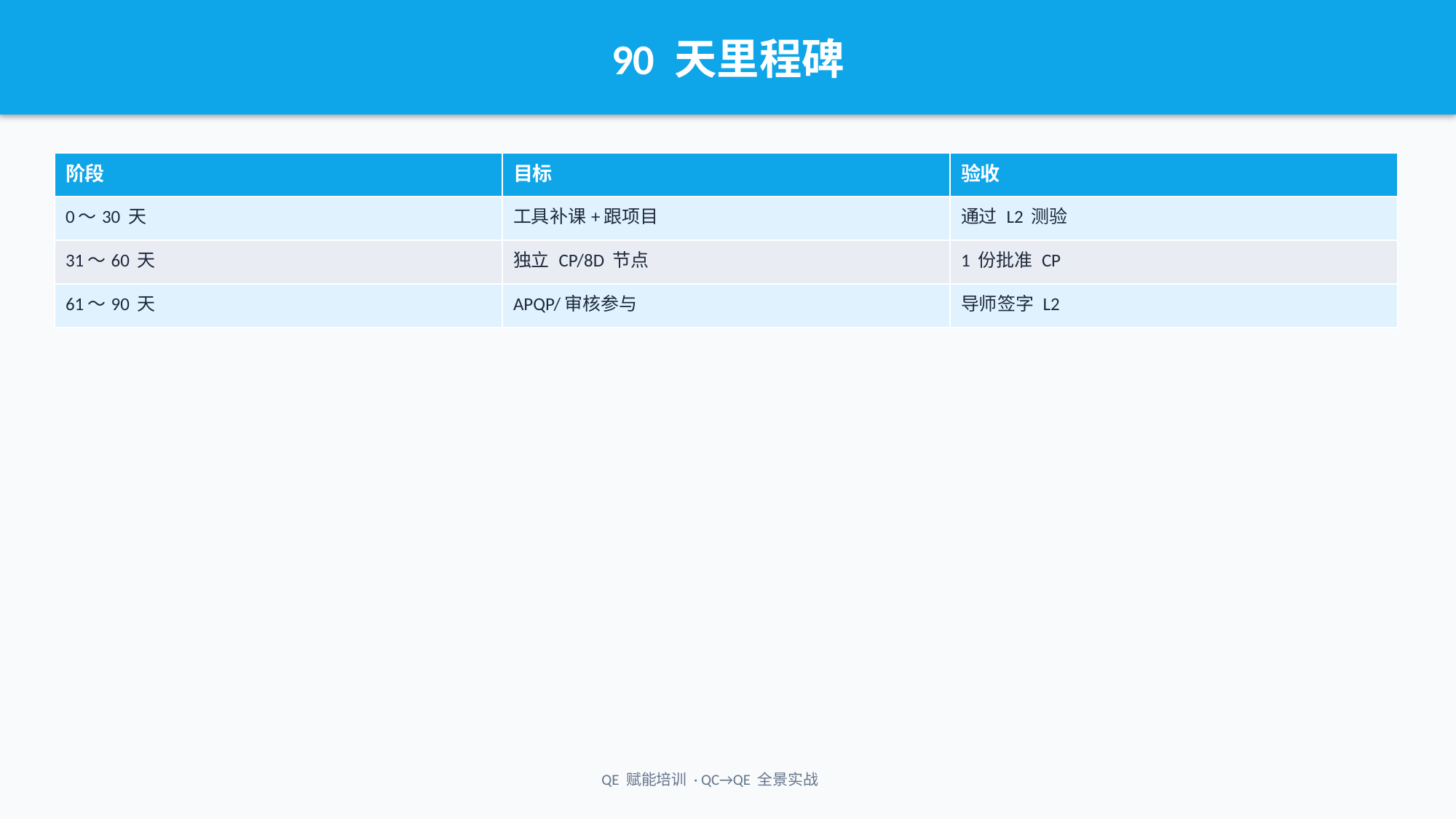

90 天里程碑
| 阶段 | 目标 | 验收 |
| --- | --- | --- |
| 0～30 天 | 工具补课+跟项目 | 通过 L2 测验 |
| 31～60 天 | 独立 CP/8D 节点 | 1 份批准 CP |
| 61～90 天 | APQP/审核参与 | 导师签字 L2 |
QE 赋能培训 · QC→QE 全景实战